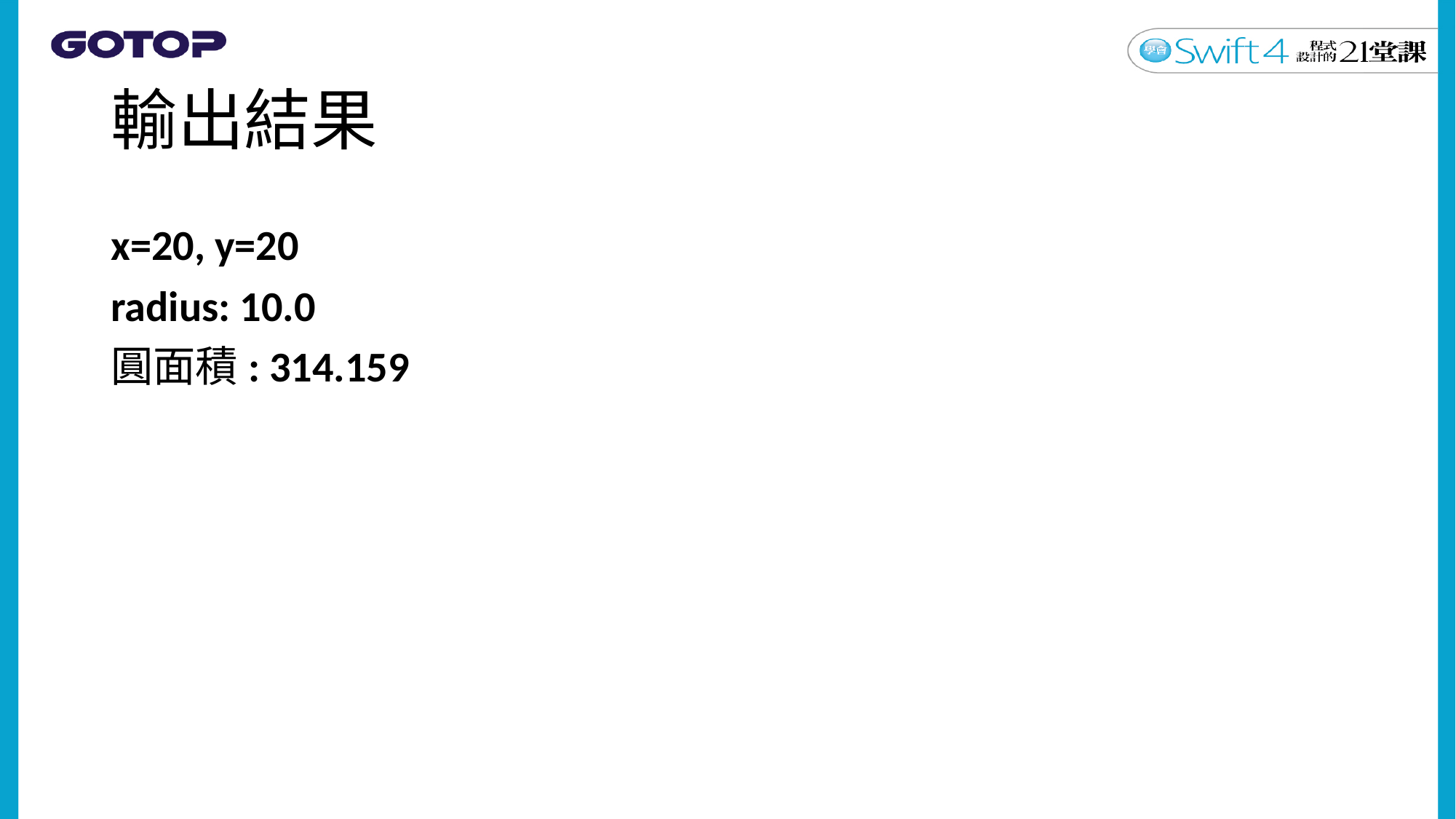

# 輸出結果
x=20, y=20
radius: 10.0
圓面積: 314.159